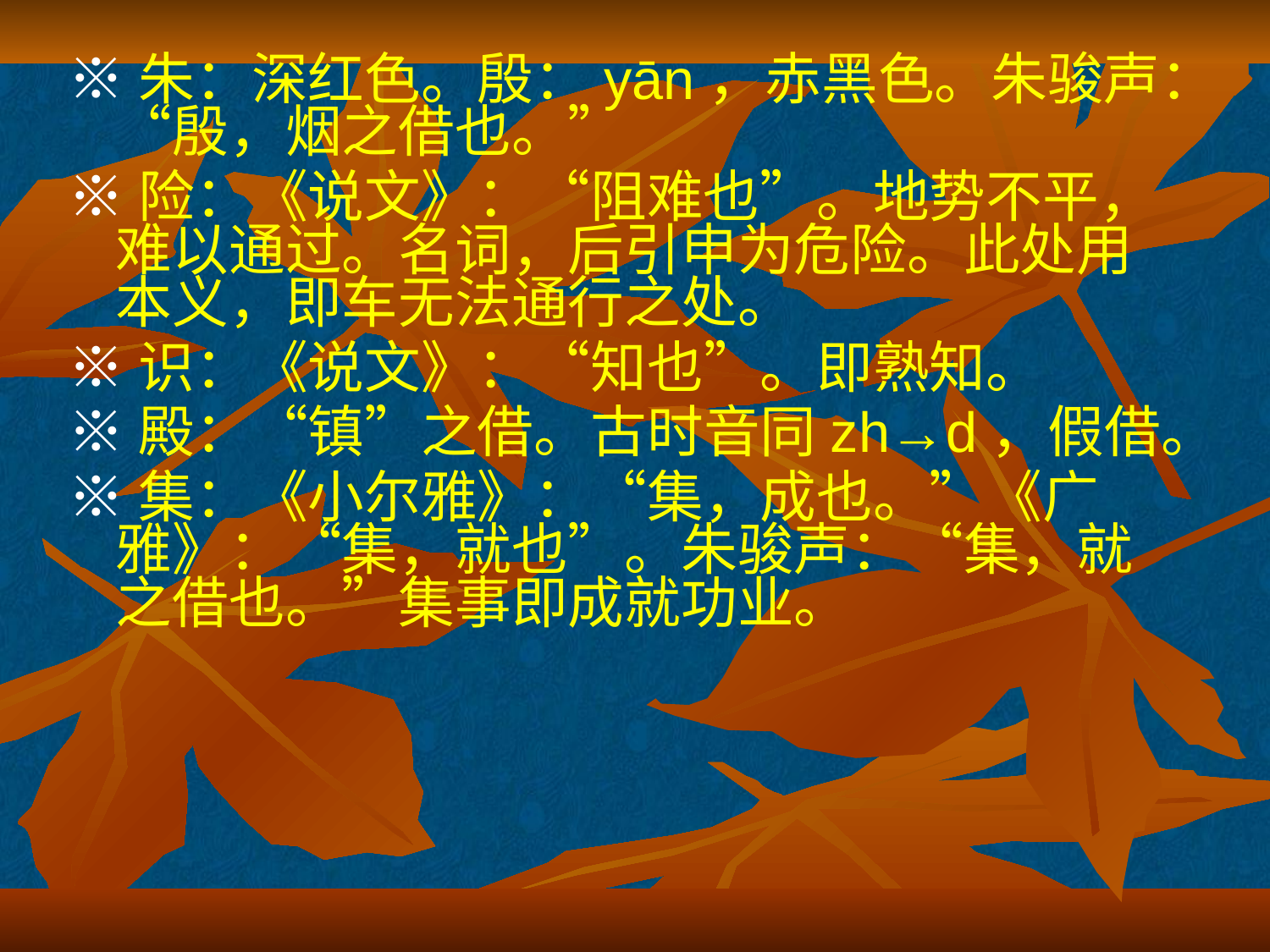

※朱：深红色。殷：yān，赤黑色。朱骏声：“殷，烟之借也。”
※险：《说文》：“阻难也”。地势不平，难以通过。名词，后引申为危险。此处用本义，即车无法通行之处。
※识：《说文》：“知也”。即熟知。
※殿：“镇”之借。古时音同zh→d，假借。
※集：《小尔雅》：“集，成也。”《广雅》：“集，就也”。朱骏声：“集，就之借也。”集事即成就功业。